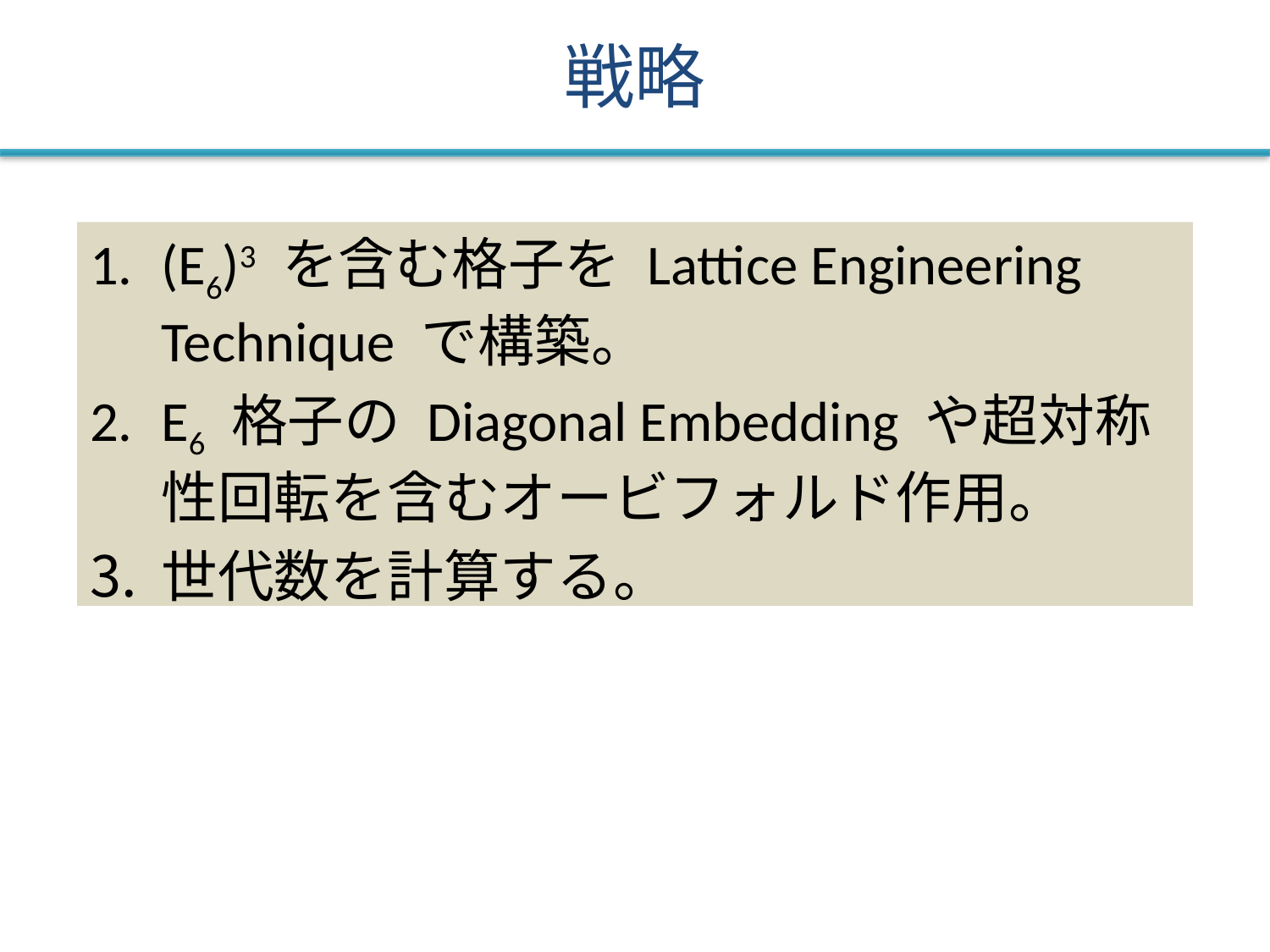

# 戦略
(E6)3 を含む格子を Lattice Engineering Technique で構築。
E6 格子の Diagonal Embedding や超対称性回転を含むオービフォルド作用。
世代数を計算する。